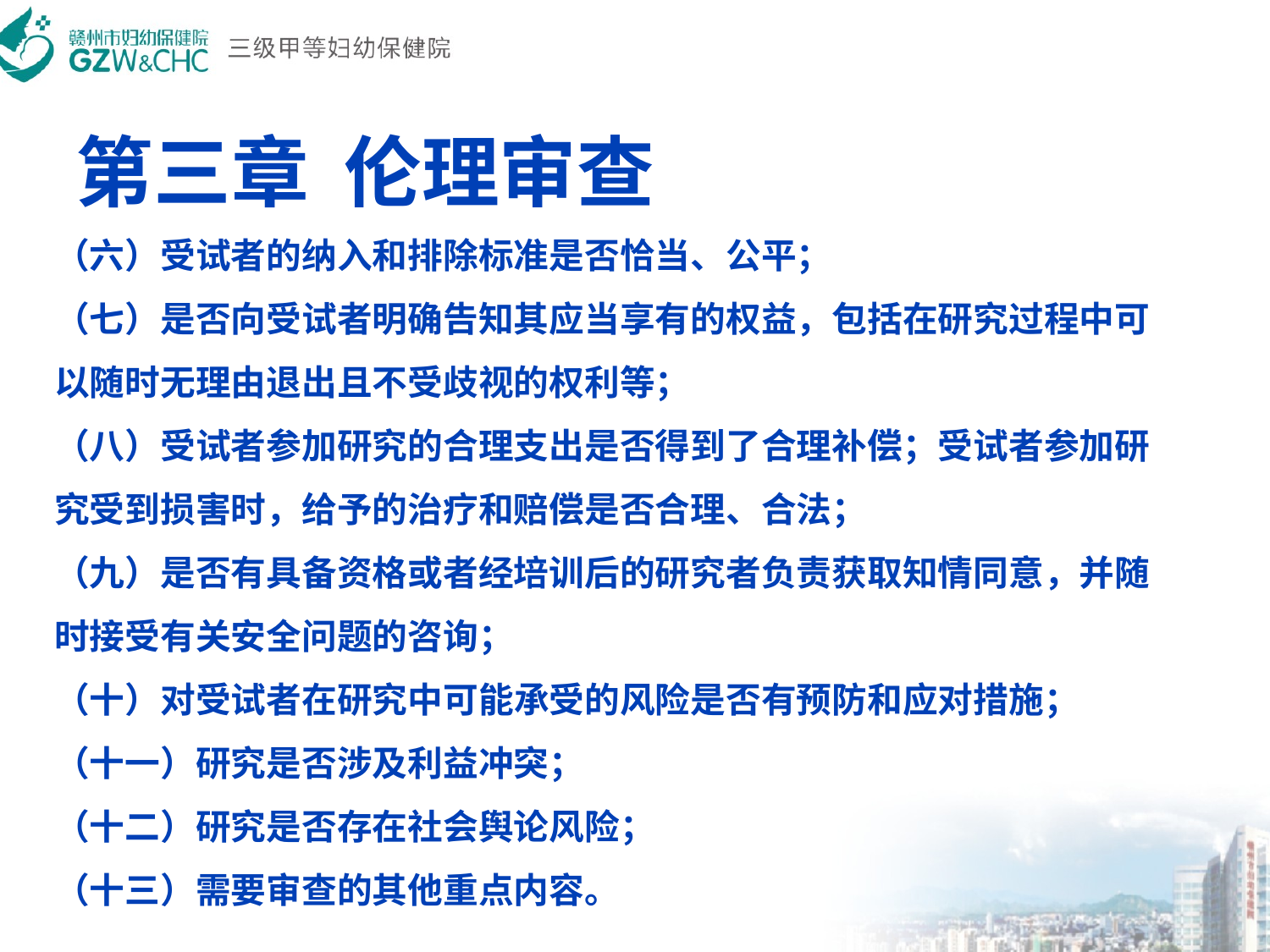

# 第三章  伦理审查
（六）受试者的纳入和排除标准是否恰当、公平；
（七）是否向受试者明确告知其应当享有的权益，包括在研究过程中可以随时无理由退出且不受歧视的权利等；
（八）受试者参加研究的合理支出是否得到了合理补偿；受试者参加研究受到损害时，给予的治疗和赔偿是否合理、合法；
（九）是否有具备资格或者经培训后的研究者负责获取知情同意，并随时接受有关安全问题的咨询；
（十）对受试者在研究中可能承受的风险是否有预防和应对措施；
（十一）研究是否涉及利益冲突；
（十二）研究是否存在社会舆论风险；
（十三）需要审查的其他重点内容。